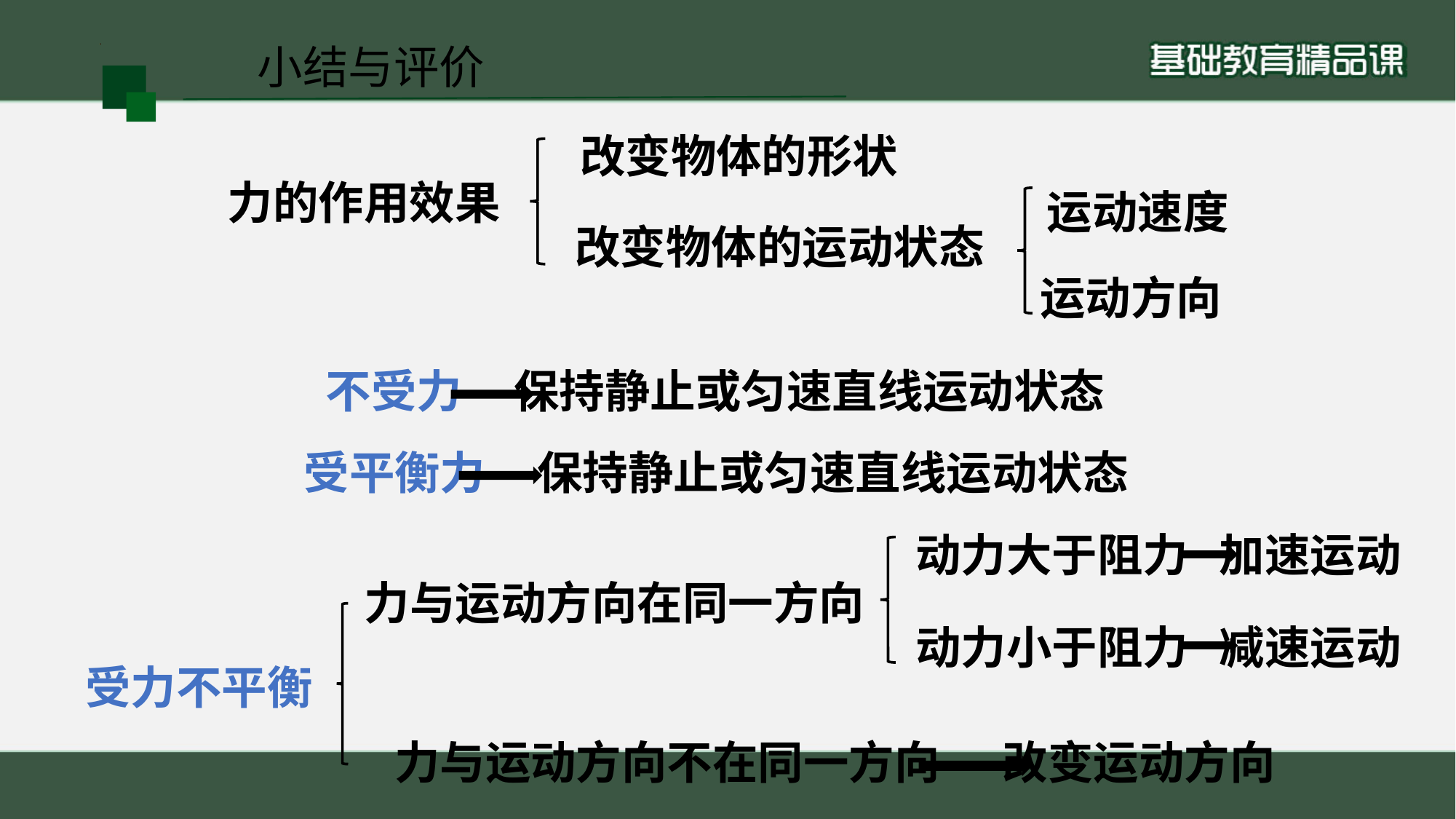

小结与评价

改变物体的形状

力的作用效果
运动速度

改变物体的运动状态
运动方向
不受力     保持静止或匀速直线运动状态

受平衡力     保持静止或匀速直线运动状态

动力大于阻力   加速运动

力与运动方向在同一方向

动力小于阻力   减速运动

受力不平衡
力与运动方向不在同一方向      改变运动方向